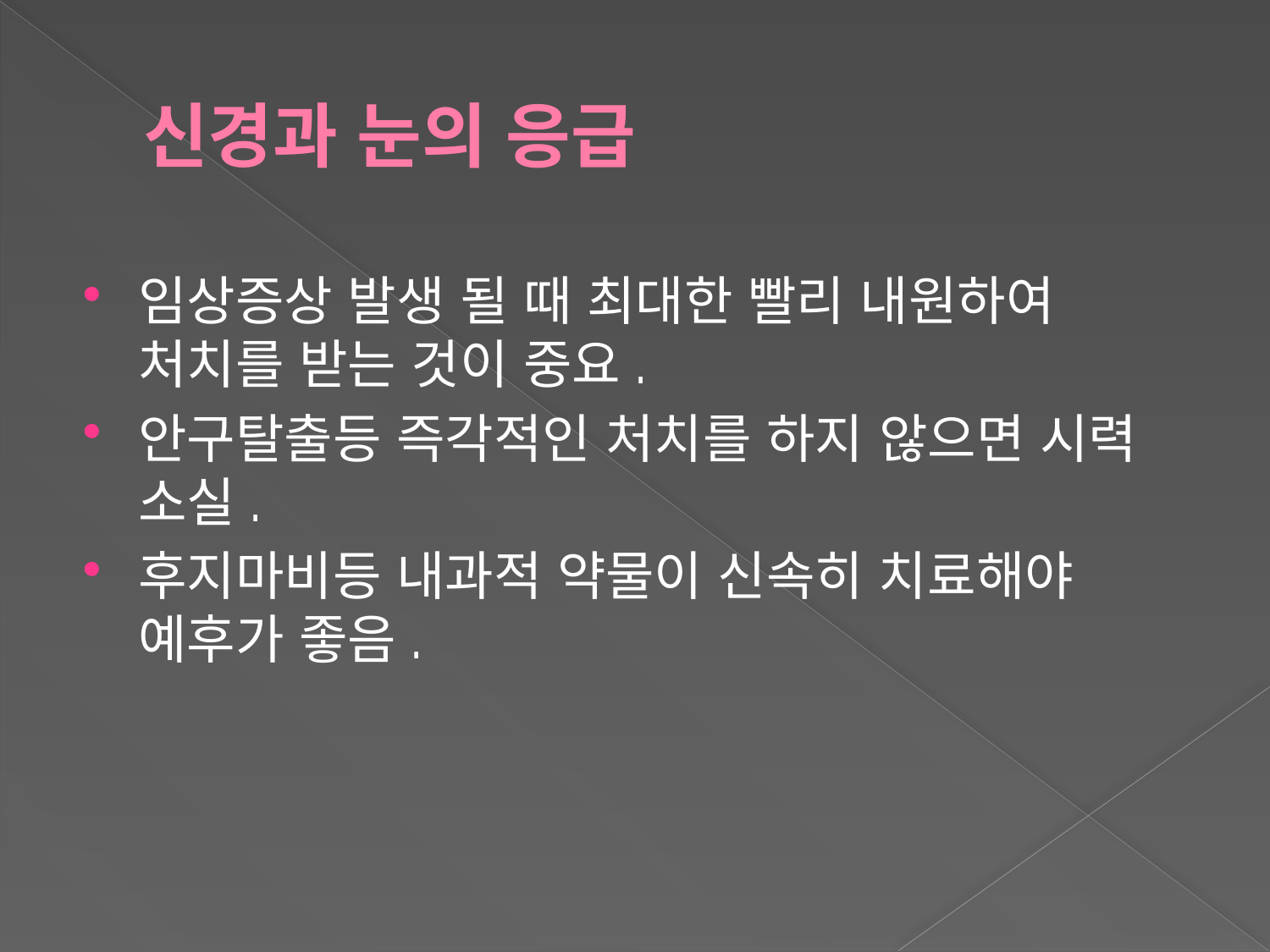

# 신경과 눈의 응급
임상증상 발생 될 때 최대한 빨리 내원하여 처치를 받는 것이 중요.
안구탈출등 즉각적인 처치를 하지 않으면 시력 소실.
후지마비등 내과적 약물이 신속히 치료해야 예후가 좋음.